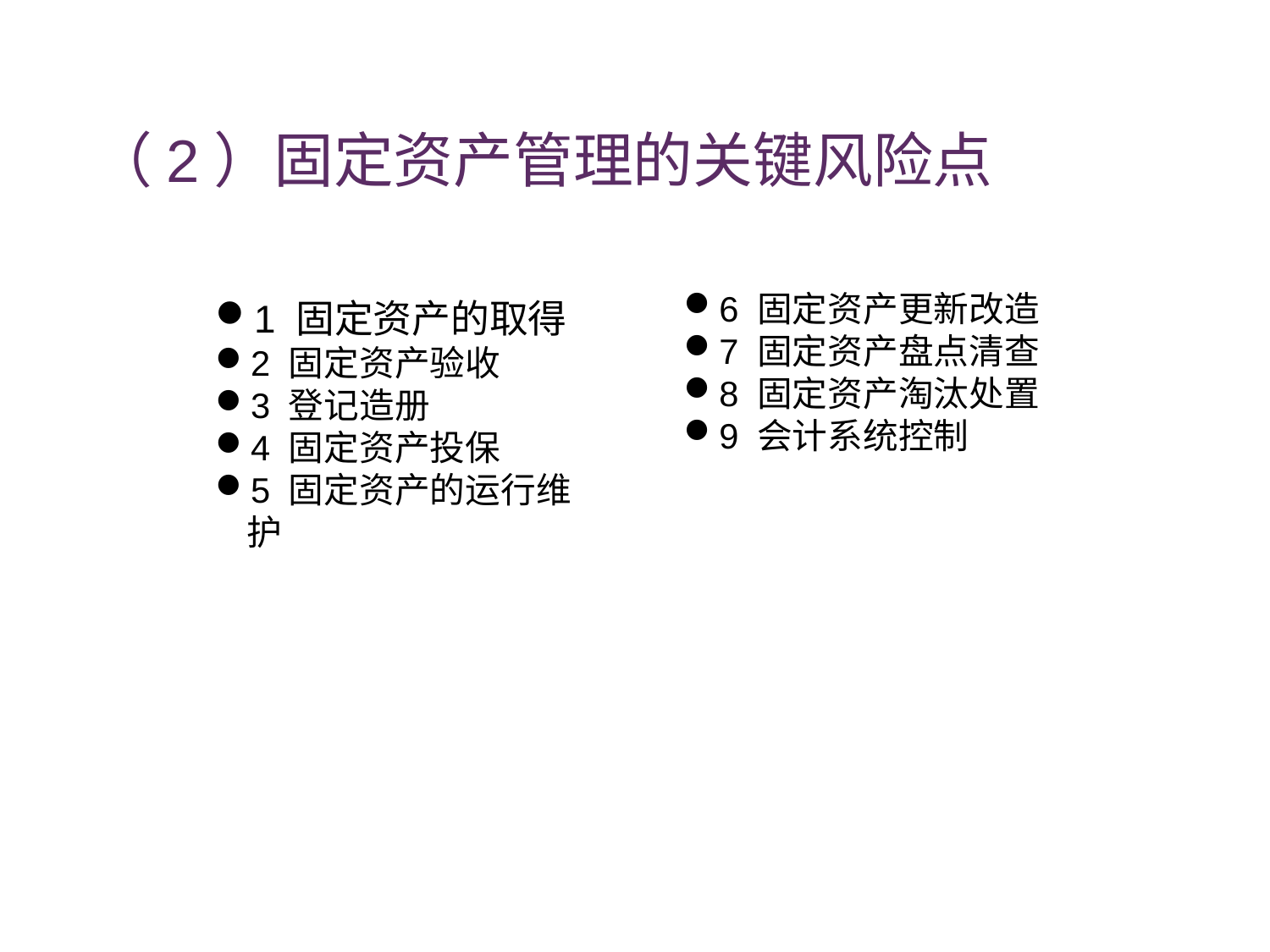

（2）固定资产管理的关键风险点
6 固定资产更新改造
7 固定资产盘点清查
8 固定资产淘汰处置
9 会计系统控制
1 固定资产的取得
2 固定资产验收
3 登记造册
4 固定资产投保
5 固定资产的运行维护